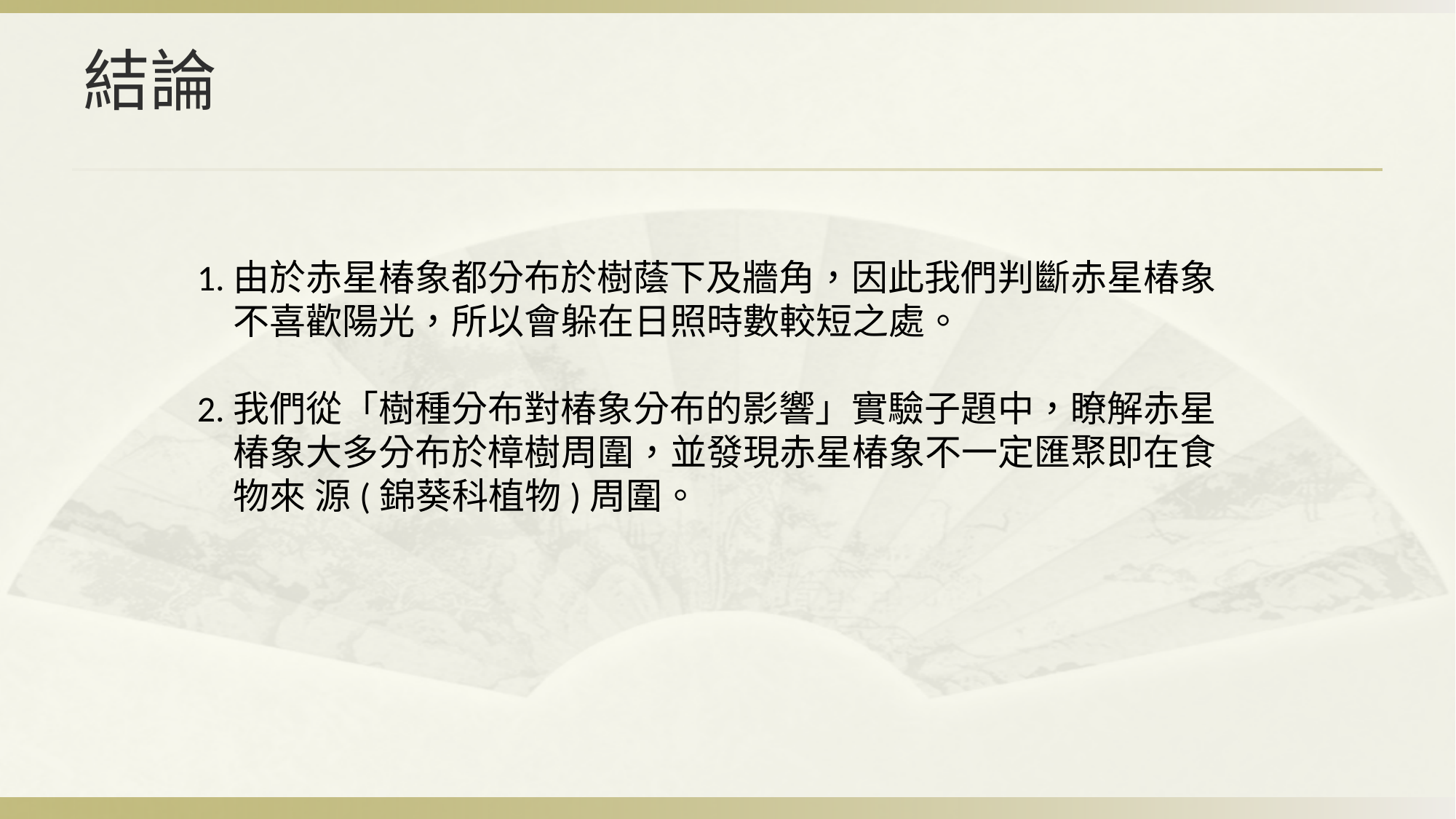

# 結論

1.由於赤星椿象都分布於樹蔭下及牆角，因此我們判斷赤星椿象不喜歡陽光，所以會躲在日照時數較短之處。

2.我們從「樹種分布對椿象分布的影響」實驗子題中，瞭解赤星椿象大多分布於樟樹周圍，並發現赤星椿象不一定匯聚即在食物來 源(錦葵科植物)周圍。